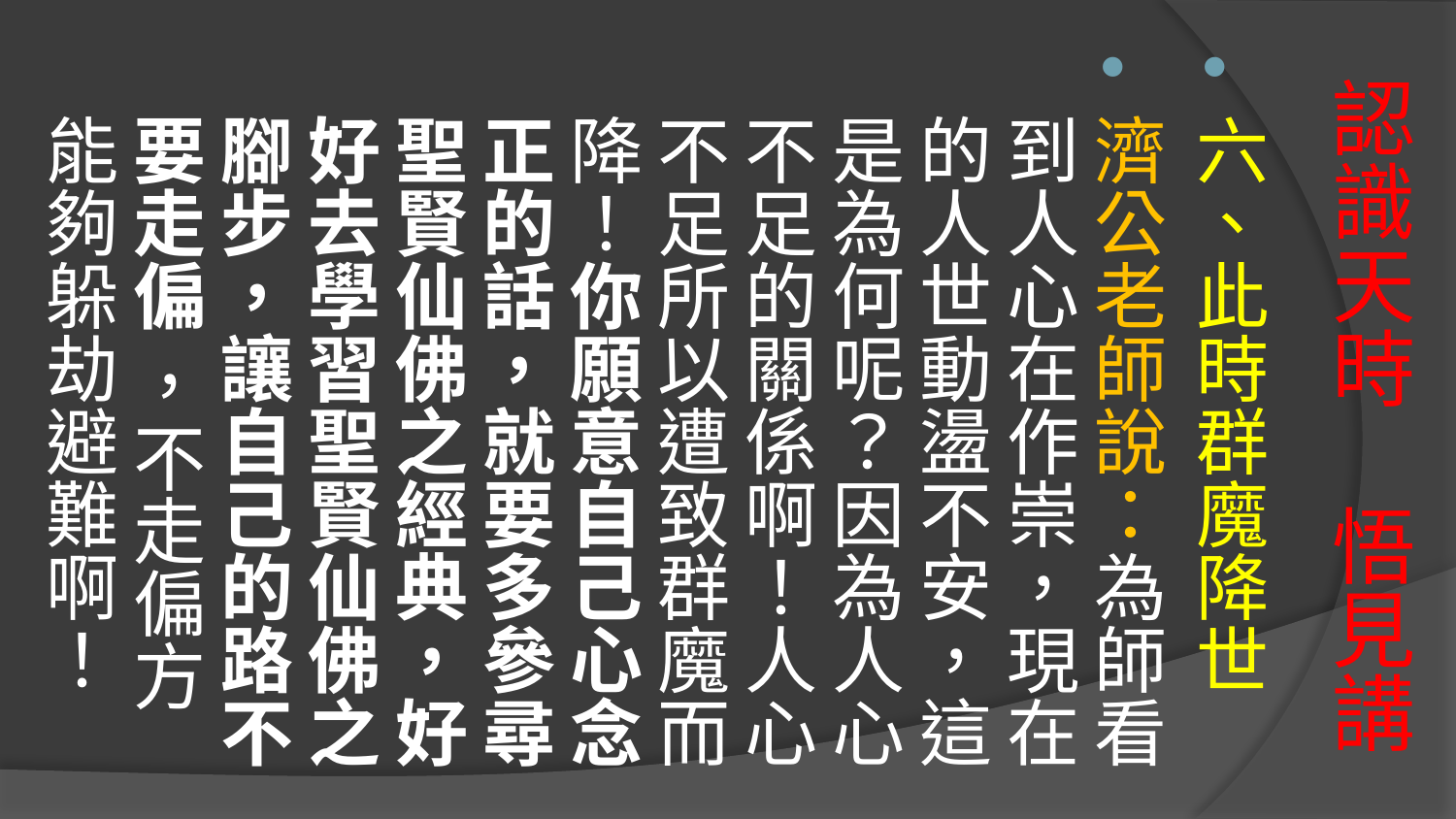

六、此時群魔降世
濟公老師說：為師看到人心在作崇，現在的人世動盪不安，這是為何呢？因為人心不足的關係啊！人心不足所以遭致群魔而降！你願意自己心念正的話，就要多參尋聖賢仙佛之經典，好好去學習聖賢仙佛之腳步，讓自己的路不要走偏 ，不走偏方能夠躲劫避難啊！
# 認識天時     悟見講